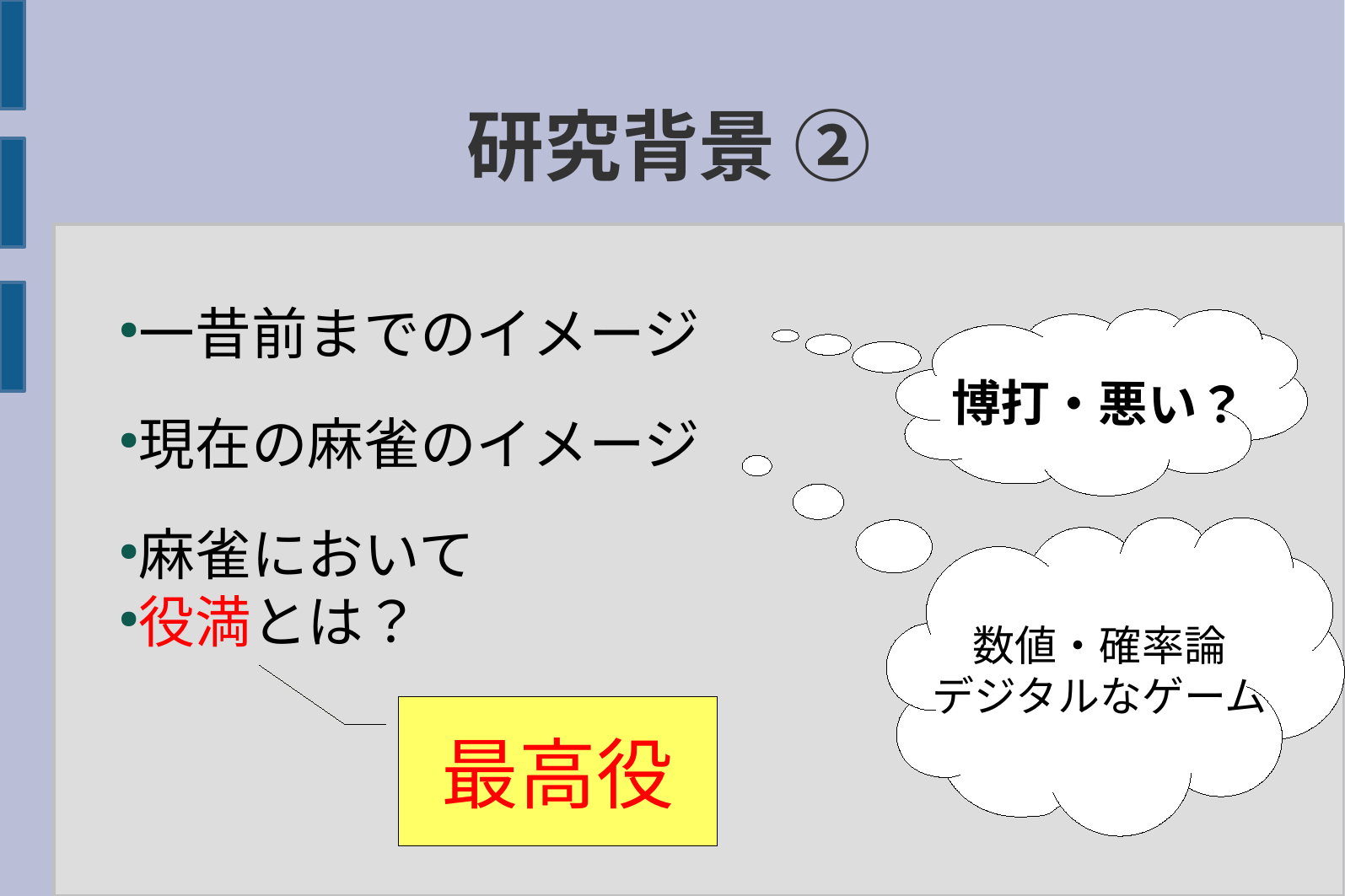

研究背景 ②

一昔前までのイメージ

現在の麻雀のイメージ

麻雀において
役満とは？

 博打・悪い？

数値・確率論
デジタルなゲーム
最高役